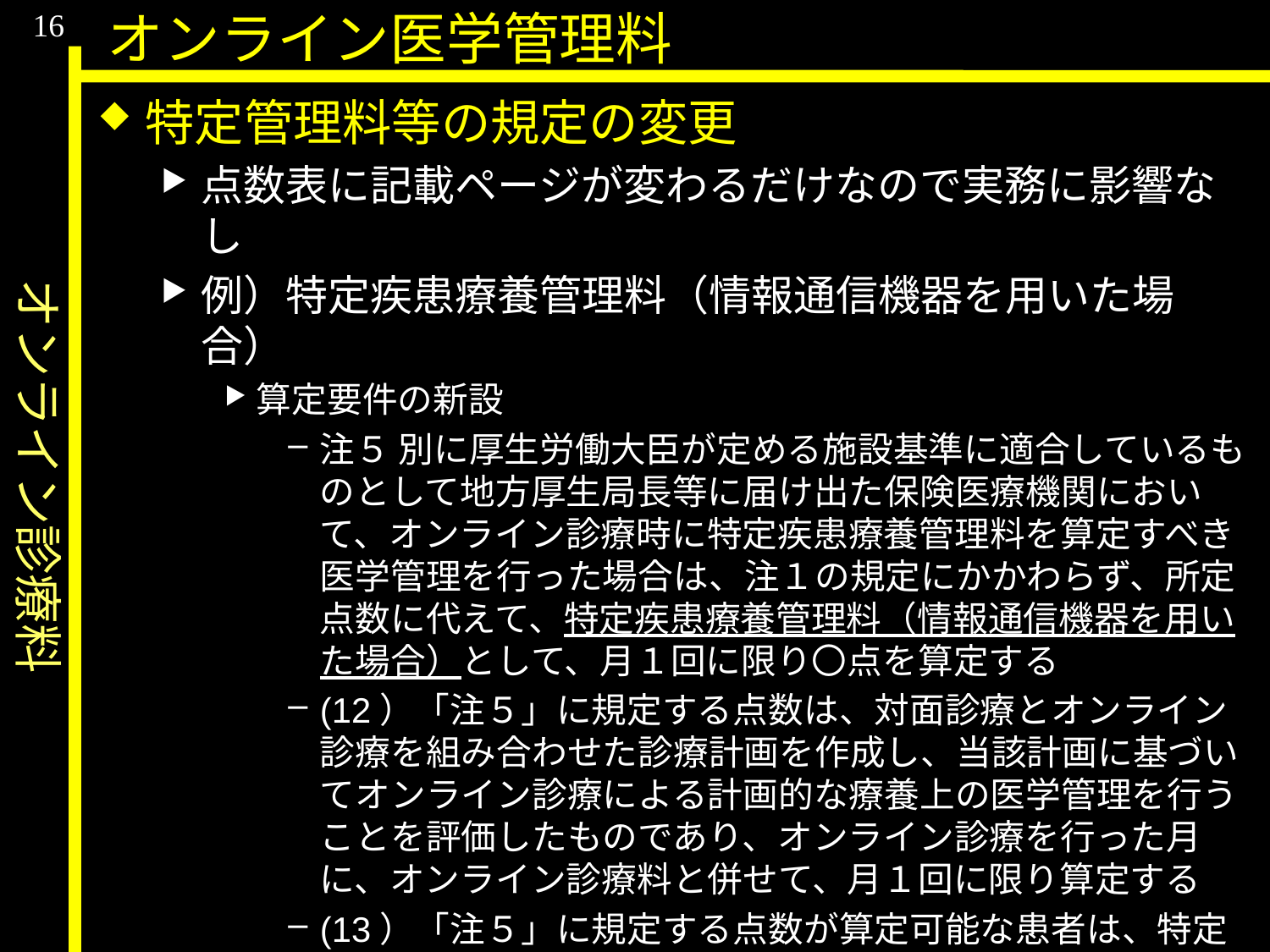

オンライン診療料
16
オンライン医学管理料

特定管理料等の規定の変更
点数表に記載ページが変わるだけなので実務に影響なし
例）特定疾患療養管理料（情報通信機器を用いた場合）
算定要件の新設
注５ 別に厚生労働大臣が定める施設基準に適合しているものとして地方厚生局長等に届け出た保険医療機関において、オンライン診療時に特定疾患療養管理料を算定すべき医学管理を行った場合は、注１の規定にかかわらず、所定点数に代えて、特定疾患療養管理料（情報通信機器を用いた場合）として、月１回に限り〇点を算定する
(12）「注５」に規定する点数は、対面診療とオンライン診療を組み合わせた診療計画を作成し、当該計画に基づいてオンライン診療による計画的な療養上の医学管理を行うことを評価したものであり、オンライン診療を行った月に、オンライン診療料と併せて、月１回に限り算定する
(13）「注５」に規定する点数が算定可能な患者は、特定疾患療養管理料を初めて算定した月から３月以上経過しているものに限る。